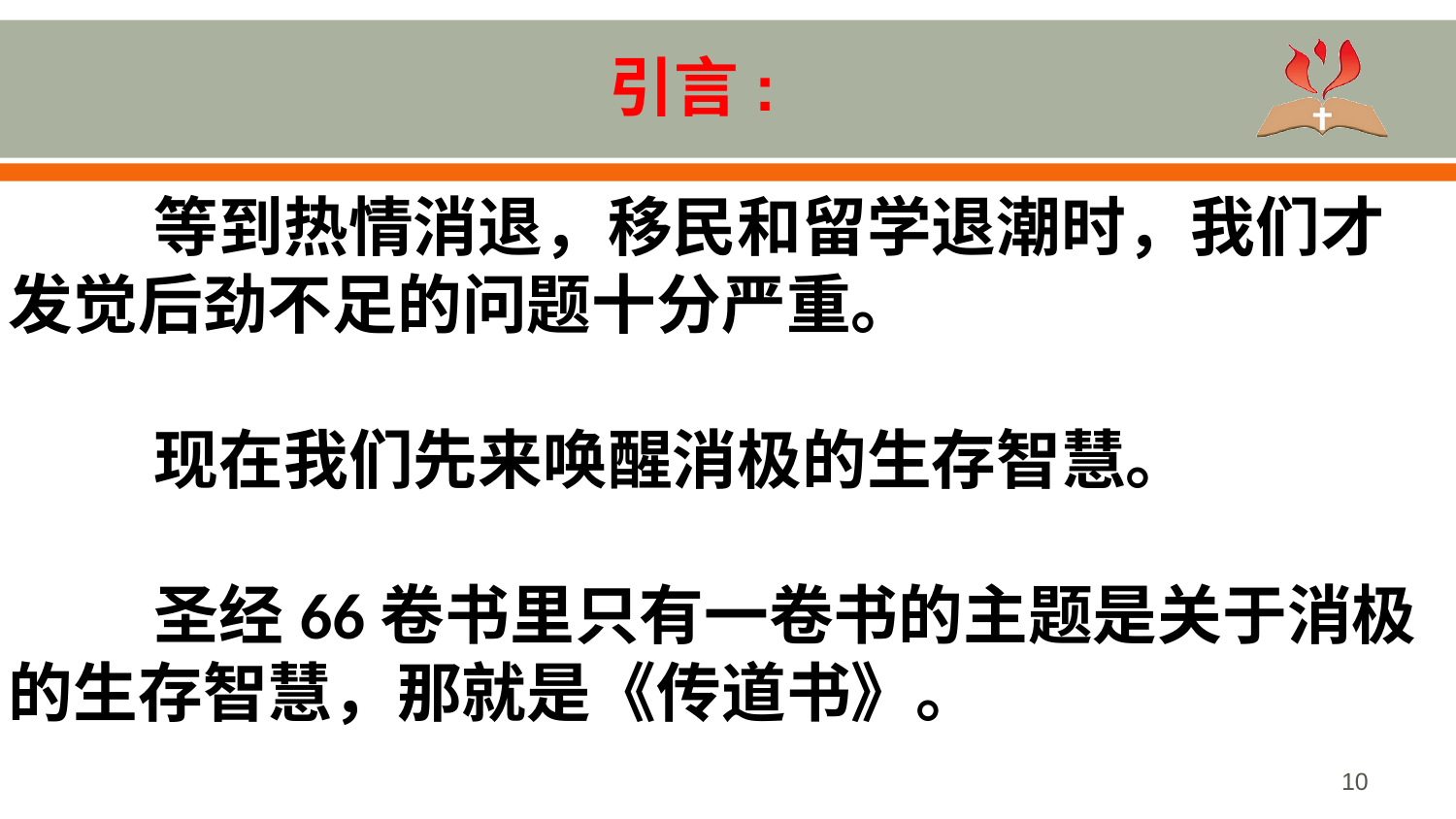

# 引言:
     	等到热情消退，移民和留学退潮时，我们才发觉后劲不足的问题十分严重。

     	现在我们先来唤醒消极的生存智慧。

     	圣经66卷书里只有一卷书的主题是关于消极的生存智慧，那就是《传道书》。

10